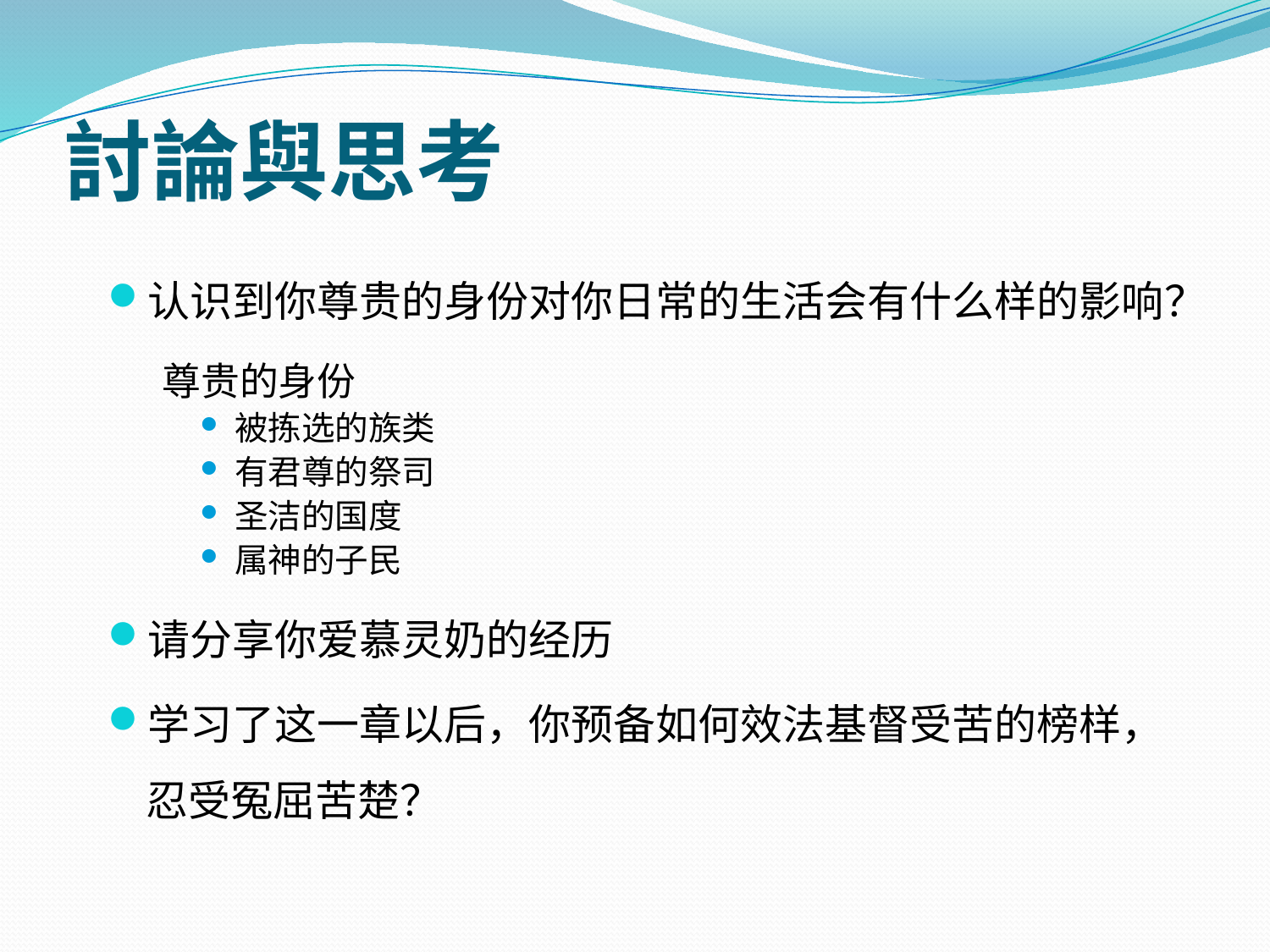

# 討論與思考
认识到你尊贵的身份对你日常的生活会有什么样的影响？
尊贵的身份
被拣选的族类
有君尊的祭司
圣洁的国度
属神的子民
请分享你爱慕灵奶的经历
学习了这一章以后，你预备如何效法基督受苦的榜样，忍受冤屈苦楚？